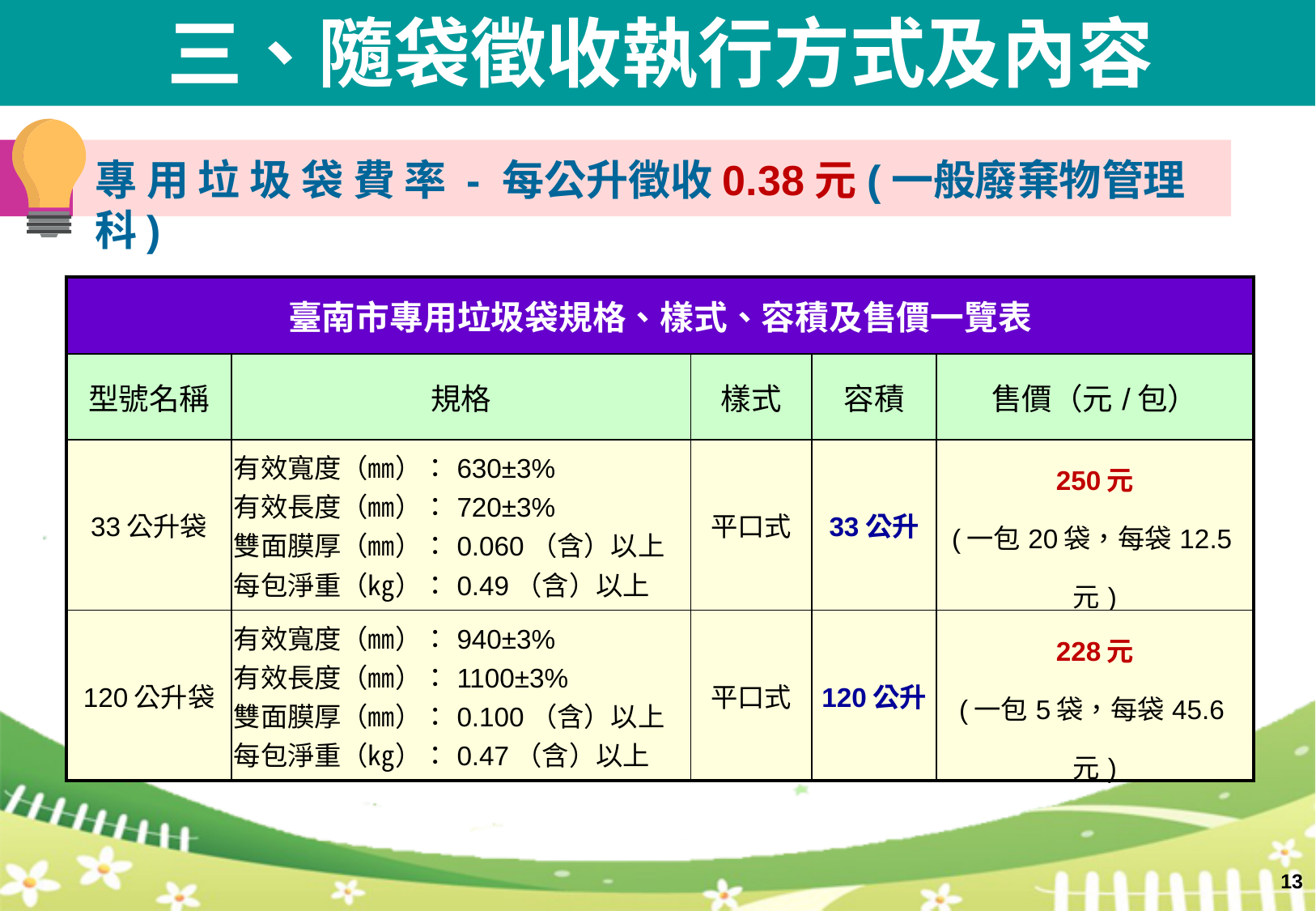

三、隨袋徵收執行方式及內容

專 用 垃 圾 袋 費 率 - 每公升徵收0.38元(一般廢棄物管理科)
| 臺南市專用垃圾袋規格、樣式、容積及售價一覽表 |  |  |  |  |
| --- | --- | --- | --- | --- |
| 型號名稱 | 規格 | 樣式 | 容積 | 售價（元/包） |
| 33公升袋 | 有效寬度（㎜）：630±3% 有效長度（㎜）：720±3% 雙面膜厚（㎜）：0.060（含）以上 每包淨重（㎏）：0.49（含）以上 | 平口式 | 33公升 | 250元 (一包20袋，每袋12.5元) |
| 120公升袋 | 有效寬度（㎜）：940±3% 有效長度（㎜）：1100±3% 雙面膜厚（㎜）：0.100（含）以上 每包淨重（㎏）：0.47（含）以上 | 平口式 | 120公升 | 228元 (一包5袋，每袋45.6元) |